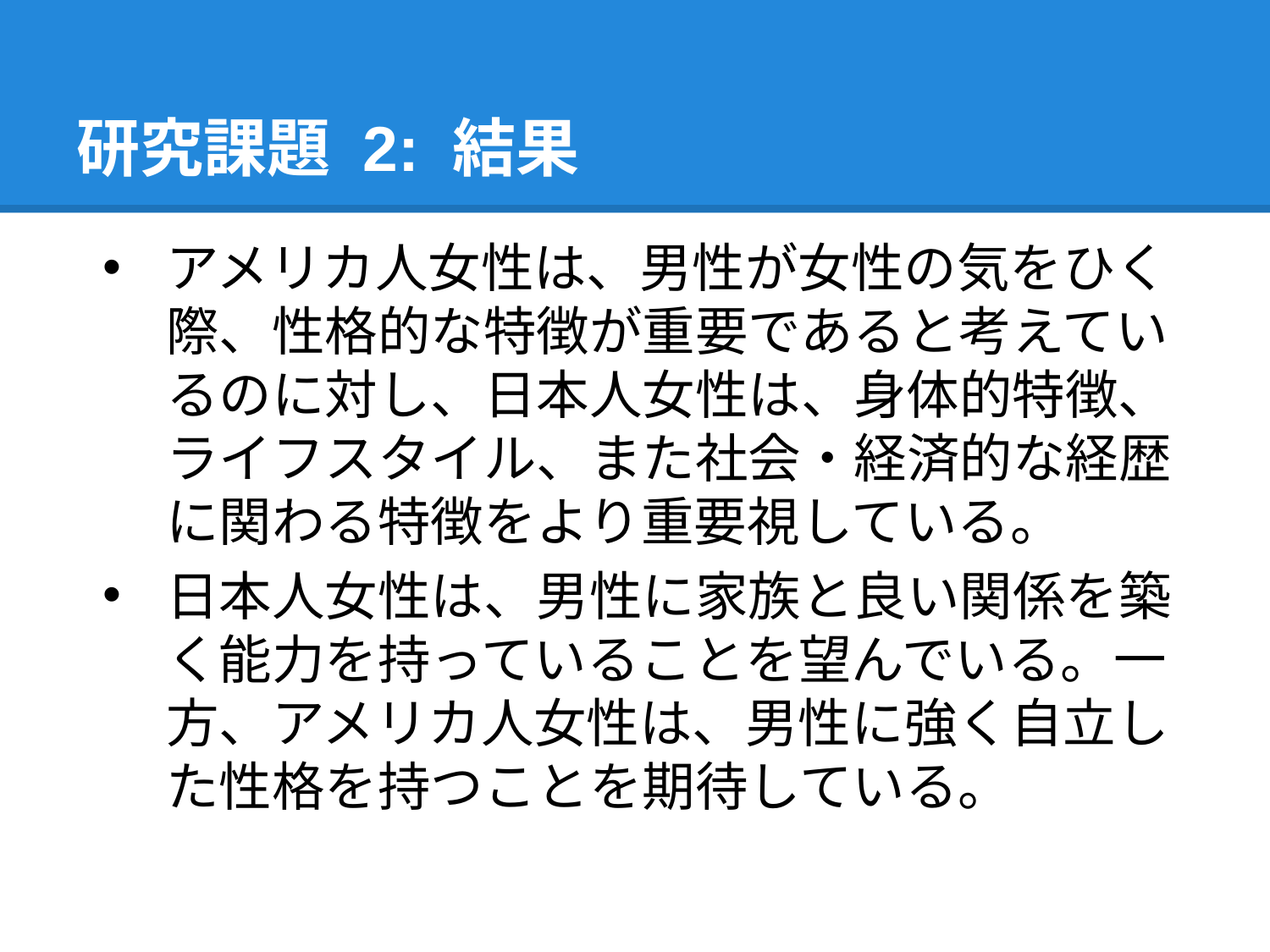

# 研究課題 2: 結果
アメリカ人女性は、男性が女性の気をひく際、性格的な特徴が重要であると考えているのに対し、日本人女性は、身体的特徴、ライフスタイル、また社会・経済的な経歴に関わる特徴をより重要視している。
日本人女性は、男性に家族と良い関係を築く能力を持っていることを望んでいる。一方、アメリカ人女性は、男性に強く自立した性格を持つことを期待している。